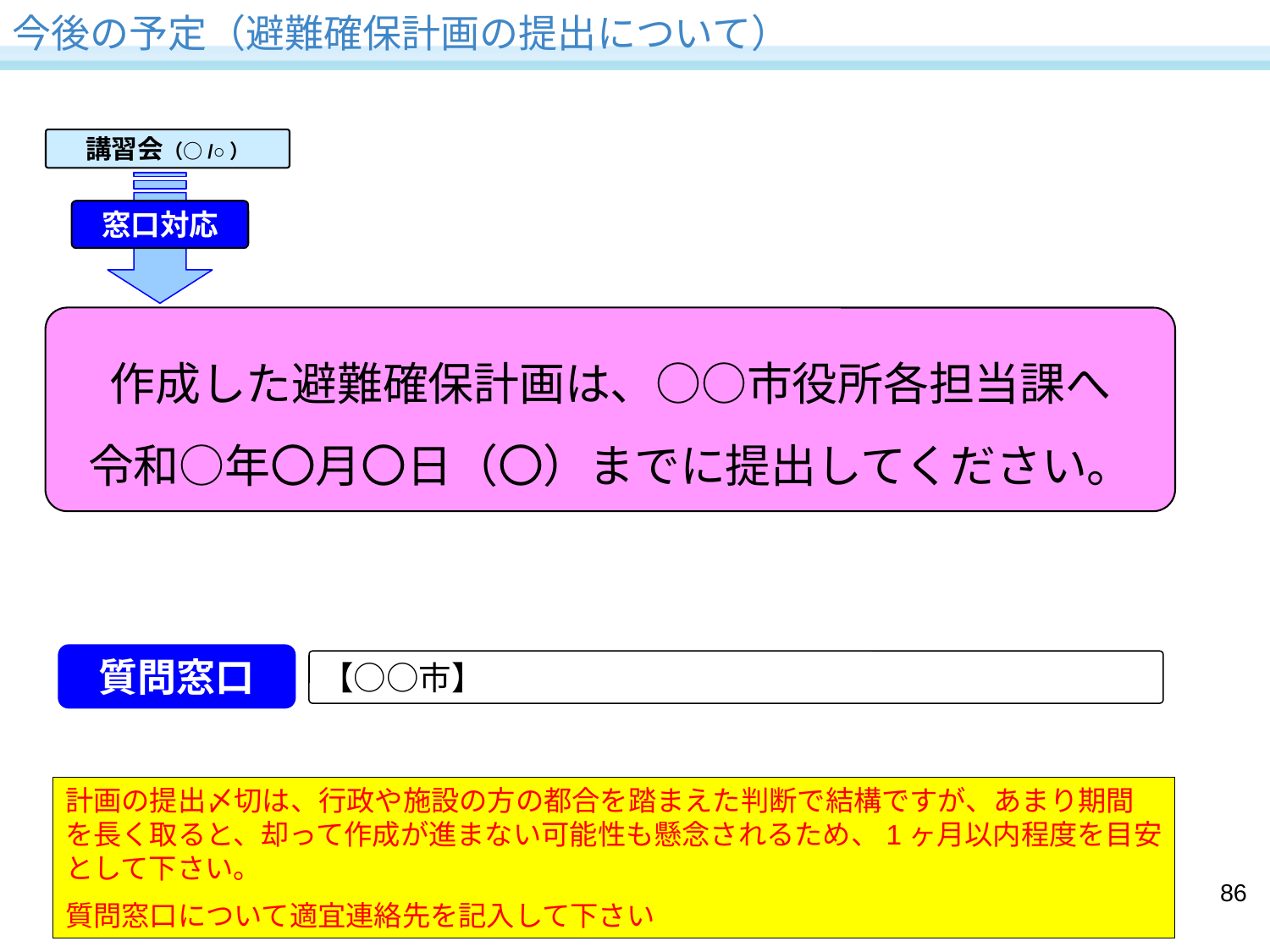

今後の予定（避難確保計画の提出について）
講習会（○/○）

窓口対応
作成した避難確保計画は、○○市役所各担当課へ
令和○年〇月〇日（〇）までに提出してください。
質問窓口
【○○市】
計画の提出〆切は、行政や施設の方の都合を踏まえた判断で結構ですが、あまり期間を長く取ると、却って作成が進まない可能性も懸念されるため、1ヶ月以内程度を目安として下さい。
質問窓口について適宜連絡先を記入して下さい
86